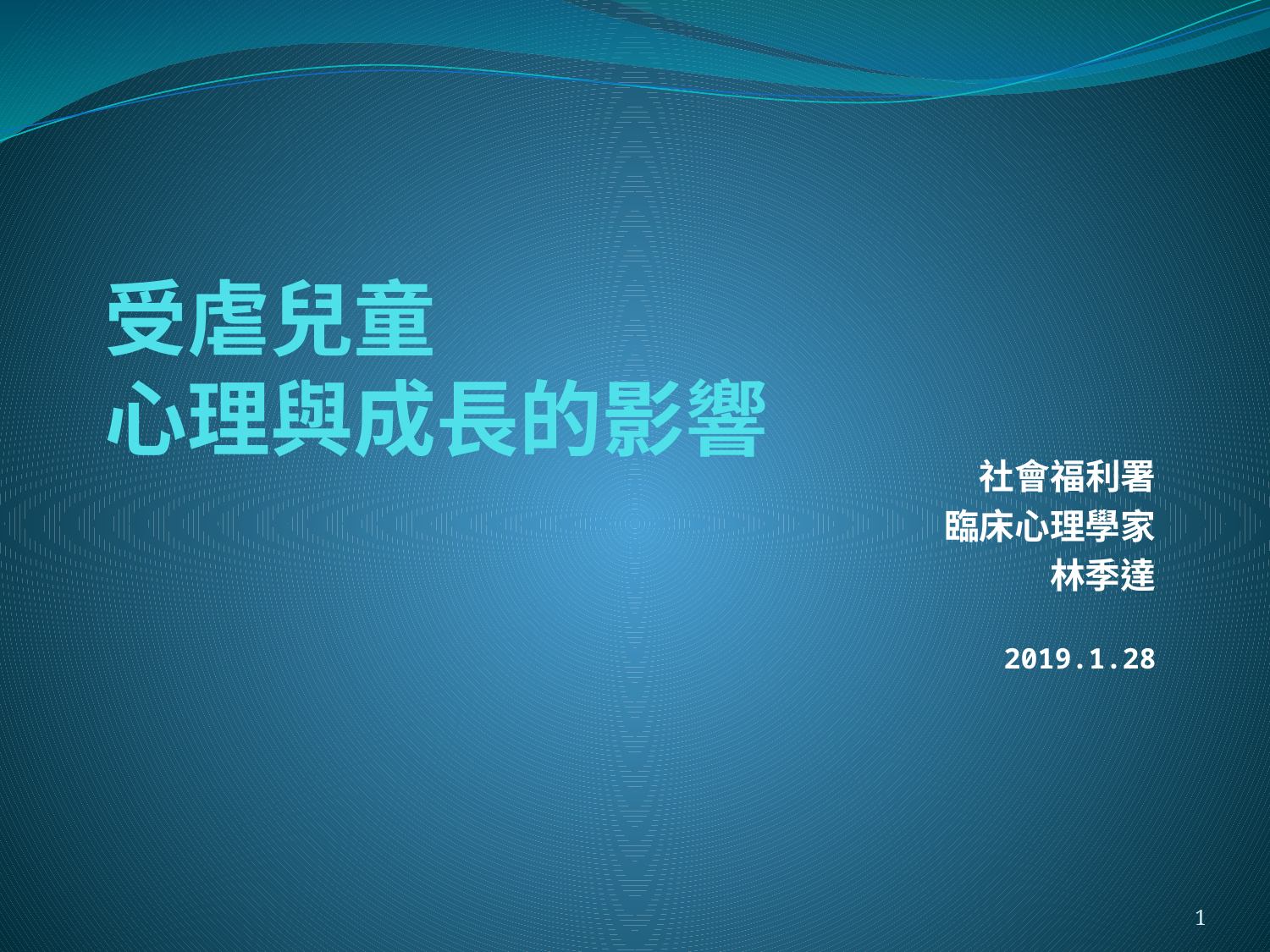

# 受虐兒童 心理與成長的影響
社會福利署
臨床心理學家
林季達

2019.1.28

1